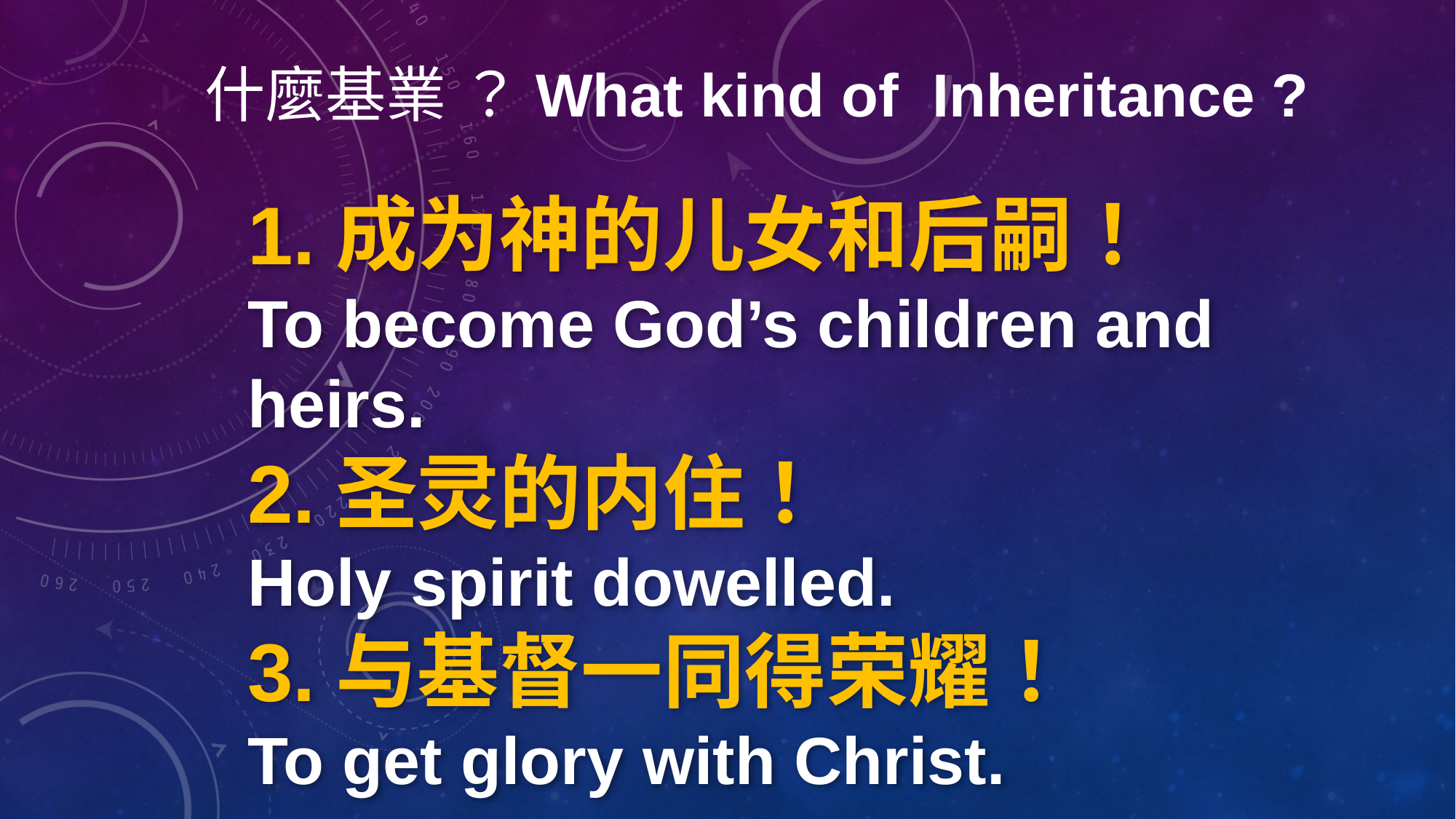

什麼基業 ？What kind of  Inheritance ?
1.成为神的儿女和后嗣！
To become God’s children and heirs.
2.圣灵的内住！
Holy spirit dowelled.
3.与基督一同得荣耀！
To get glory with Christ.